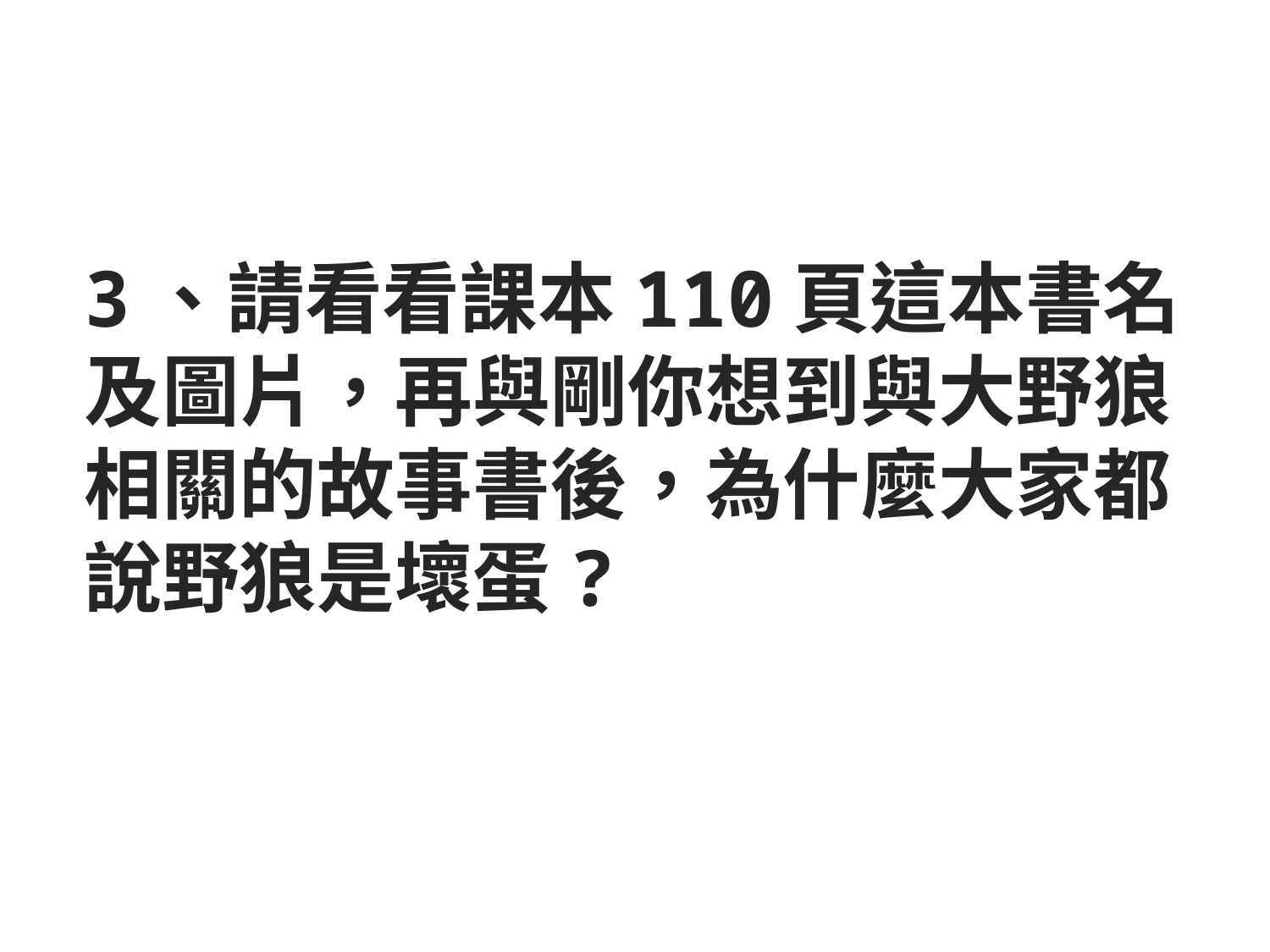

3、請看看課本110頁這本書名及圖片，再與剛你想到與大野狼相關的故事書後，為什麼大家都說野狼是壞蛋?